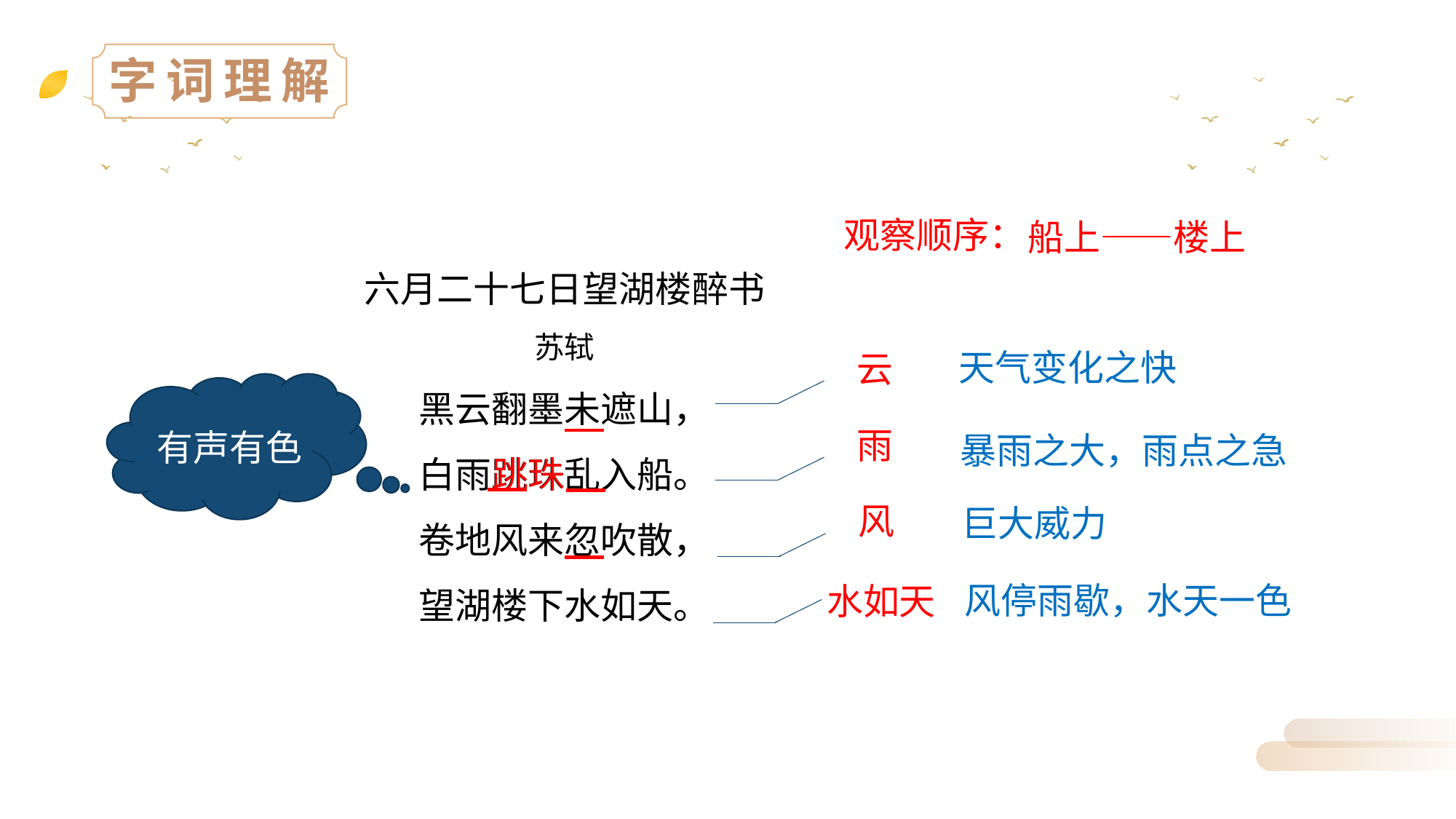

字词理解
观察顺序：
船上——楼上
六月二十七日望湖楼醉书
苏轼
黑云翻墨未遮山，
白雨跳珠乱入船。
卷地风来忽吹散，
望湖楼下水如天。
天气变化之快
云

雨
有声有色
暴雨之大，雨点之急
跳珠
风
巨大威力
风停雨歇，水天一色
水如天